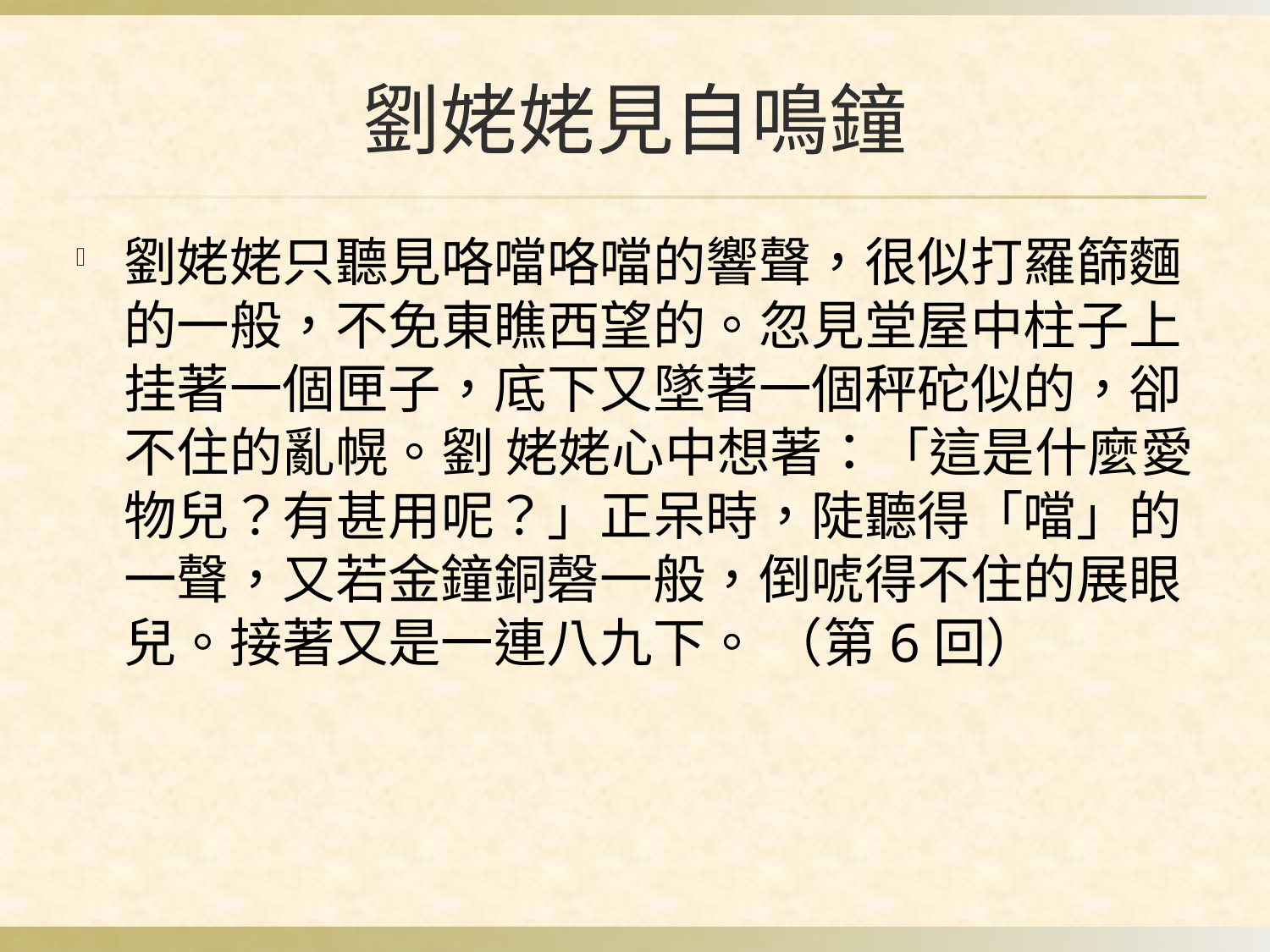

# 劉姥姥見自鳴鐘
劉姥姥只聽見咯噹咯噹的響聲，很似打羅篩麵的一般，不免東瞧西望的。忽見堂屋中柱子上挂著一個匣子，底下又墜著一個秤砣似的，卻不住的亂幌。劉 姥姥心中想著：「這是什麼愛物兒？有甚用呢？」正呆時，陡聽得「噹」的一聲，又若金鐘銅磬一般，倒唬得不住的展眼兒。接著又是一連八九下。 （第6回）